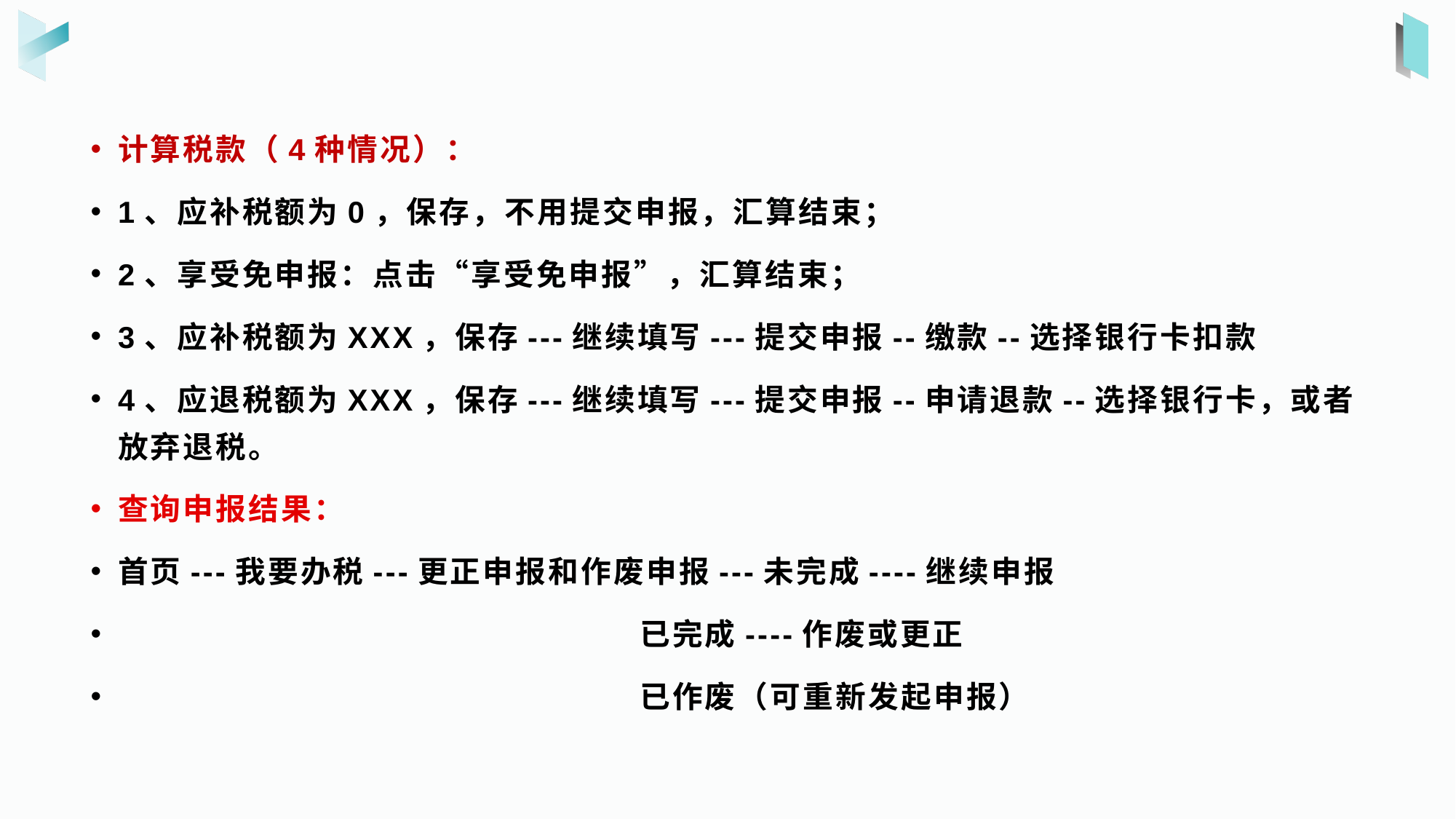

#
计算税款（4种情况）：
1、应补税额为0，保存，不用提交申报，汇算结束；
2、享受免申报：点击“享受免申报”，汇算结束；
3、应补税额为XXX，保存---继续填写---提交申报--缴款--选择银行卡扣款
4、应退税额为XXX，保存---继续填写---提交申报--申请退款--选择银行卡，或者放弃退税。
查询申报结果：
首页---我要办税---更正申报和作废申报---未完成----继续申报
                                                        已完成----作废或更正
                                                        已作废（可重新发起申报）